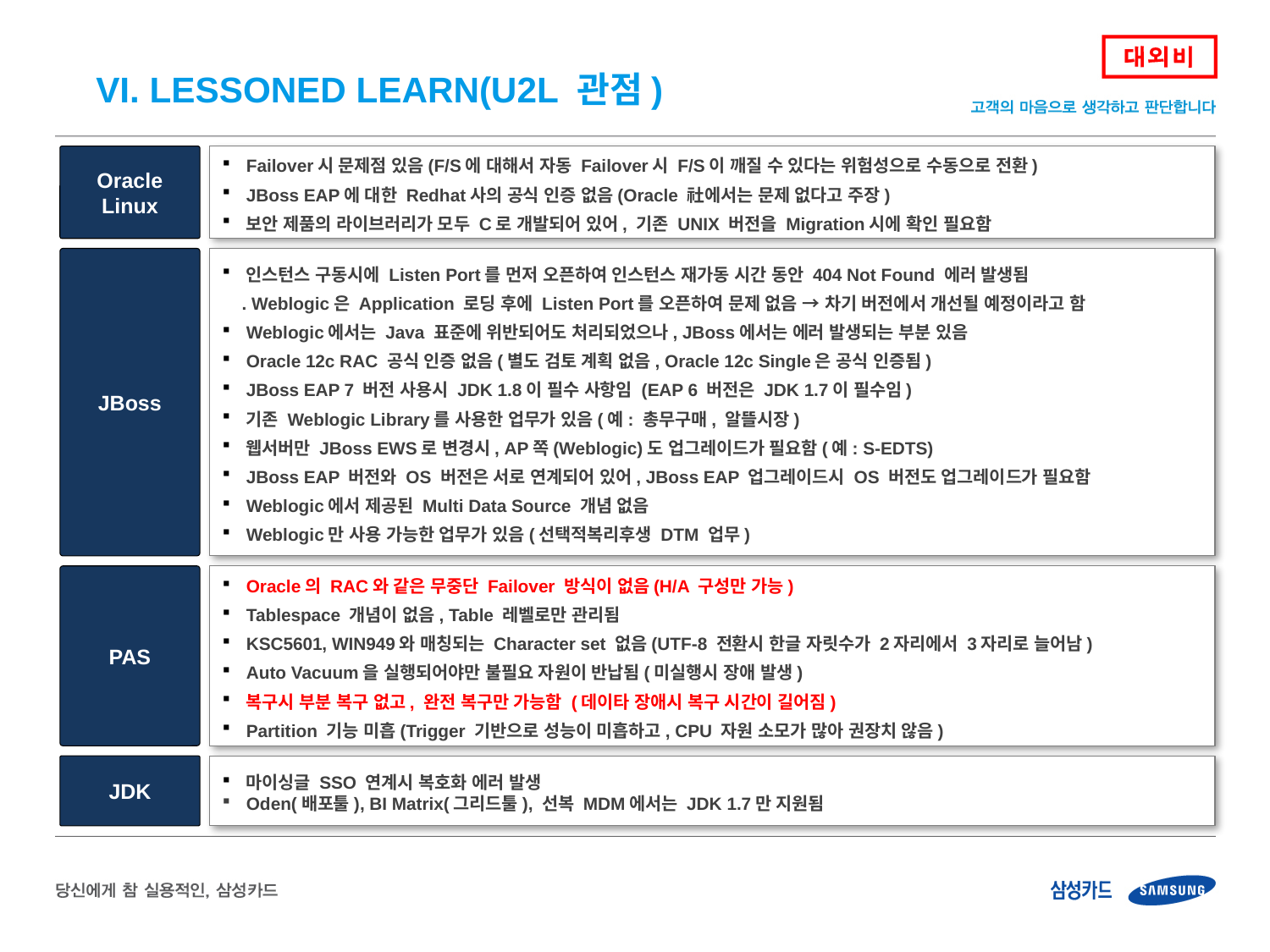

VI. Lessoned learn(U2L 관점)
Failover시 문제점 있음(F/S에 대해서 자동 Failover시 F/S이 깨질 수 있다는 위험성으로 수동으로 전환)
JBoss EAP에 대한 Redhat사의 공식 인증 없음(Oracle 社에서는 문제 없다고 주장)
보안 제품의 라이브러리가 모두 C로 개발되어 있어, 기존 UNIX 버전을 Migration시에 확인 필요함
Oracle Linux
인스턴스 구동시에 Listen Port를 먼저 오픈하여 인스턴스 재가동 시간 동안 404 Not Found 에러 발생됨
    . Weblogic은 Application 로딩 후에 Listen Port를 오픈하여 문제 없음 → 차기 버전에서 개선될 예정이라고 함
Weblogic에서는 Java 표준에 위반되어도 처리되었으나, JBoss에서는 에러 발생되는 부분 있음
Oracle 12c RAC 공식 인증 없음(별도 검토 계획 없음, Oracle 12c Single은 공식 인증됨)
JBoss EAP 7 버전 사용시 JDK 1.8이 필수 사항임 (EAP 6 버전은 JDK 1.7이 필수임)
기존 Weblogic Library를 사용한 업무가 있음(예: 총무구매, 알뜰시장)
웹서버만 JBoss EWS로 변경시, AP쪽(Weblogic)도 업그레이드가 필요함(예: S-EDTS)
JBoss EAP 버전와 OS 버전은 서로 연계되어 있어, JBoss EAP 업그레이드시 OS 버전도 업그레이드가 필요함
Weblogic에서 제공된 Multi Data Source 개념 없음
Weblogic만 사용 가능한 업무가 있음(선택적복리후생 DTM 업무)
JBoss
PAS
Oracle의 RAC와 같은 무중단 Failover 방식이 없음(H/A 구성만 가능)
Tablespace 개념이 없음, Table 레벨로만 관리됨
KSC5601, WIN949와 매칭되는 Character set 없음(UTF-8 전환시 한글 자릿수가 2자리에서 3자리로 늘어남)
Auto Vacuum을 실행되어야만 불필요 자원이 반납됨(미실행시 장애 발생)
복구시 부분 복구 없고, 완전 복구만 가능함 (데이타 장애시 복구 시간이 길어짐)
Partition 기능 미흡(Trigger 기반으로 성능이 미흡하고, CPU 자원 소모가 많아 권장치 않음)
JDK
마이싱글 SSO 연계시 복호화 에러 발생
Oden(배포툴), BI Matrix(그리드툴), 선복 MDM에서는 JDK 1.7만 지원됨